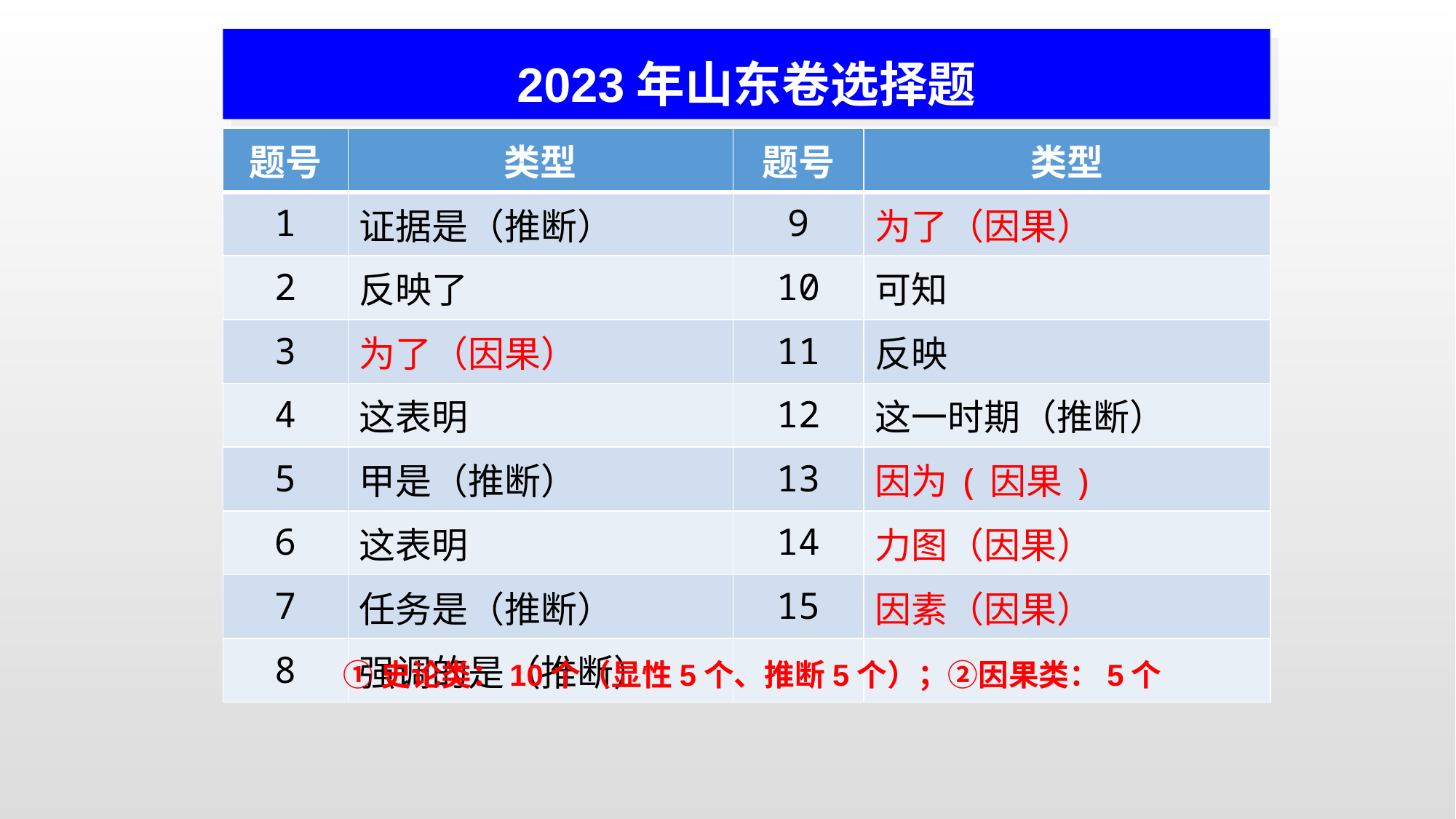

2023年山东卷选择题
| 题号 | 类型 | 题号 | 类型 |
| --- | --- | --- | --- |
| 1 | 证据是（推断） | 9 | 为了（因果） |
| 2 | 反映了 | 10 | 可知 |
| 3 | 为了（因果） | 11 | 反映 |
| 4 | 这表明 | 12 | 这一时期（推断） |
| 5 | 甲是（推断） | 13 | 因为(因果) |
| 6 | 这表明 | 14 | 力图（因果） |
| 7 | 任务是（推断） | 15 | 因素（因果） |
| 8 | 强调的是（推断） |  |  |
①史论类：10个（显性5个、推断5个）；②因果类：5个